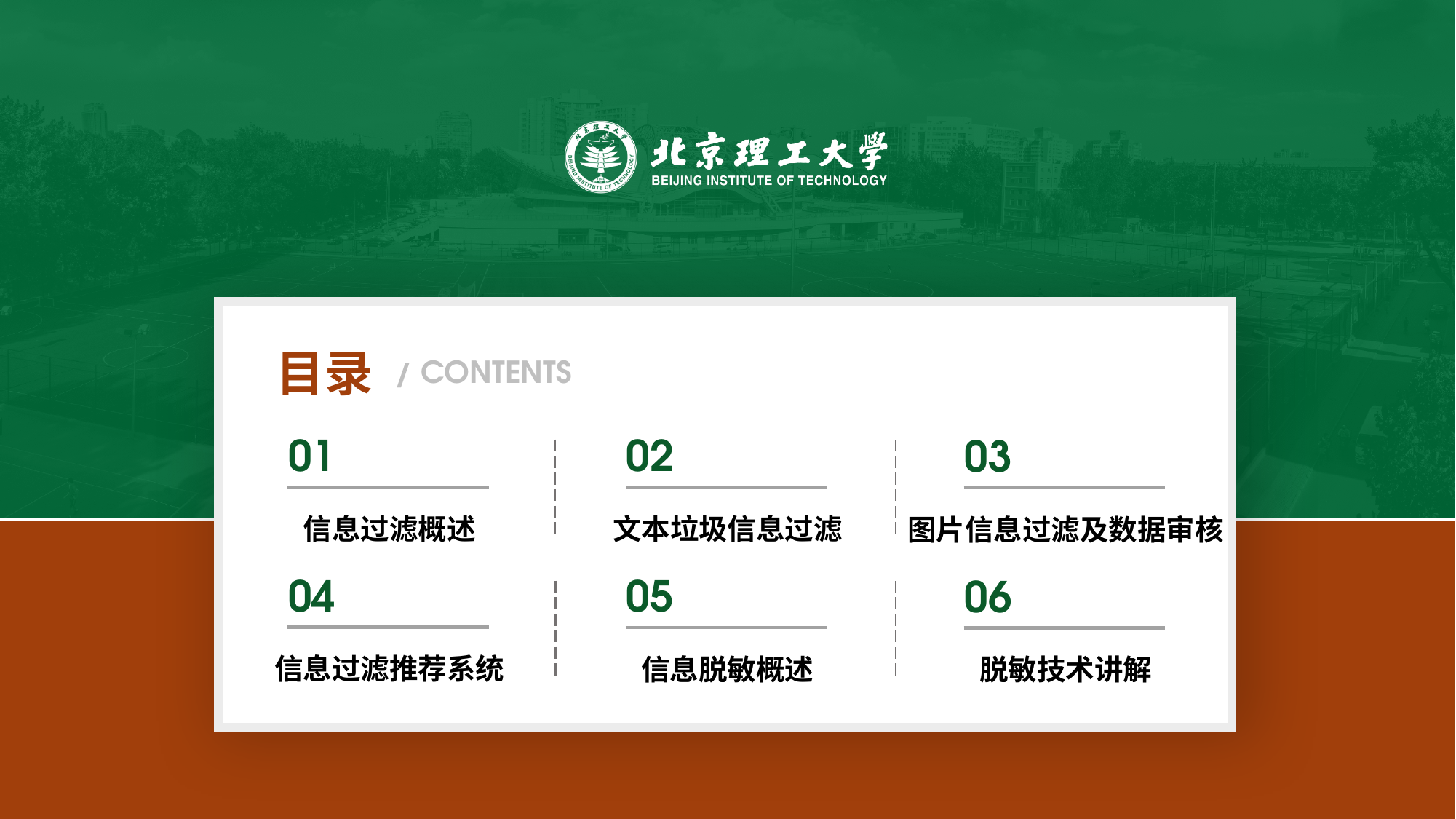

/ CONTENTS
目录
01
信息过滤概述
02
文本垃圾信息过滤
03
图片信息过滤及数据审核
04
信息过滤推荐系统
06
脱敏技术讲解
05
信息脱敏概述